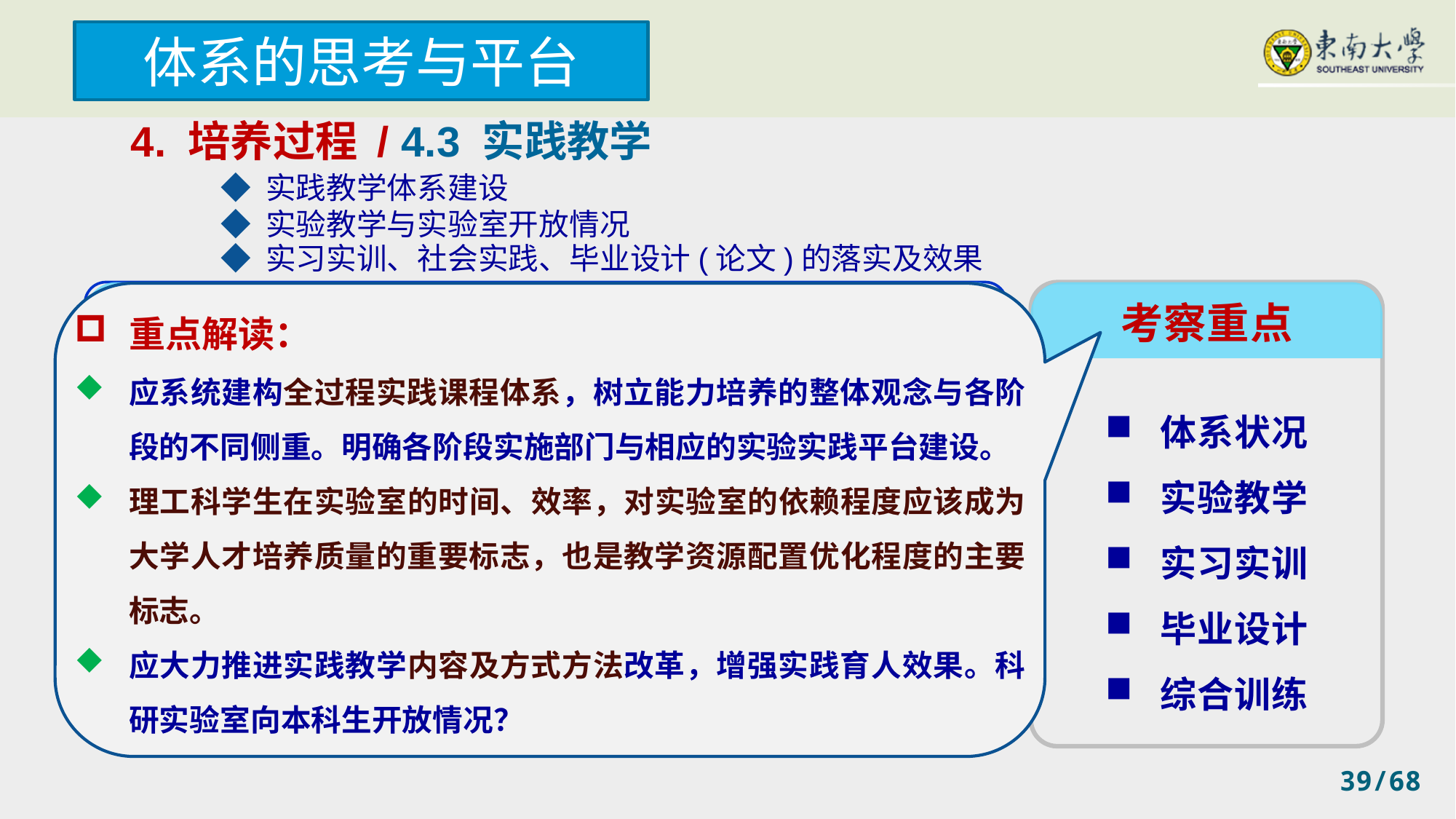

体系的思考与平台
4. 培养过程 / 4.3 实践教学
◆ 实践教学体系建设
◆ 实验教学与实验室开放情况
◆ 实习实训、社会实践、毕业设计(论文)的落实及效果

释    义
考察重点
重点解读：
应系统建构全过程实践课程体系，树立能力培养的整体观念与各阶段的不同侧重。明确各阶段实施部门与相应的实验实践平台建设。
理工科学生在实验室的时间、效率，对实验室的依赖程度应该成为大学人才培养质量的重要标志，也是教学资源配置优化程度的主要标志。
应大力推进实践教学内容及方式方法改革，增强实践育人效果。科研实验室向本科生开放情况？

实验实践教学体系？平台建设与专门技术人员队伍建设情况。
学生创新实践能力培养的问题思考，如何推进实验实践教学改革，效果？
学校实习、实训基地建设情况，满足教学要求？
设计性、综合性实验开设与实验室开放、使用？
实习、实践环节、毕业论文（设计）的教学管理与质量？
体系状况
实验教学
实习实训
毕业设计
综合训练